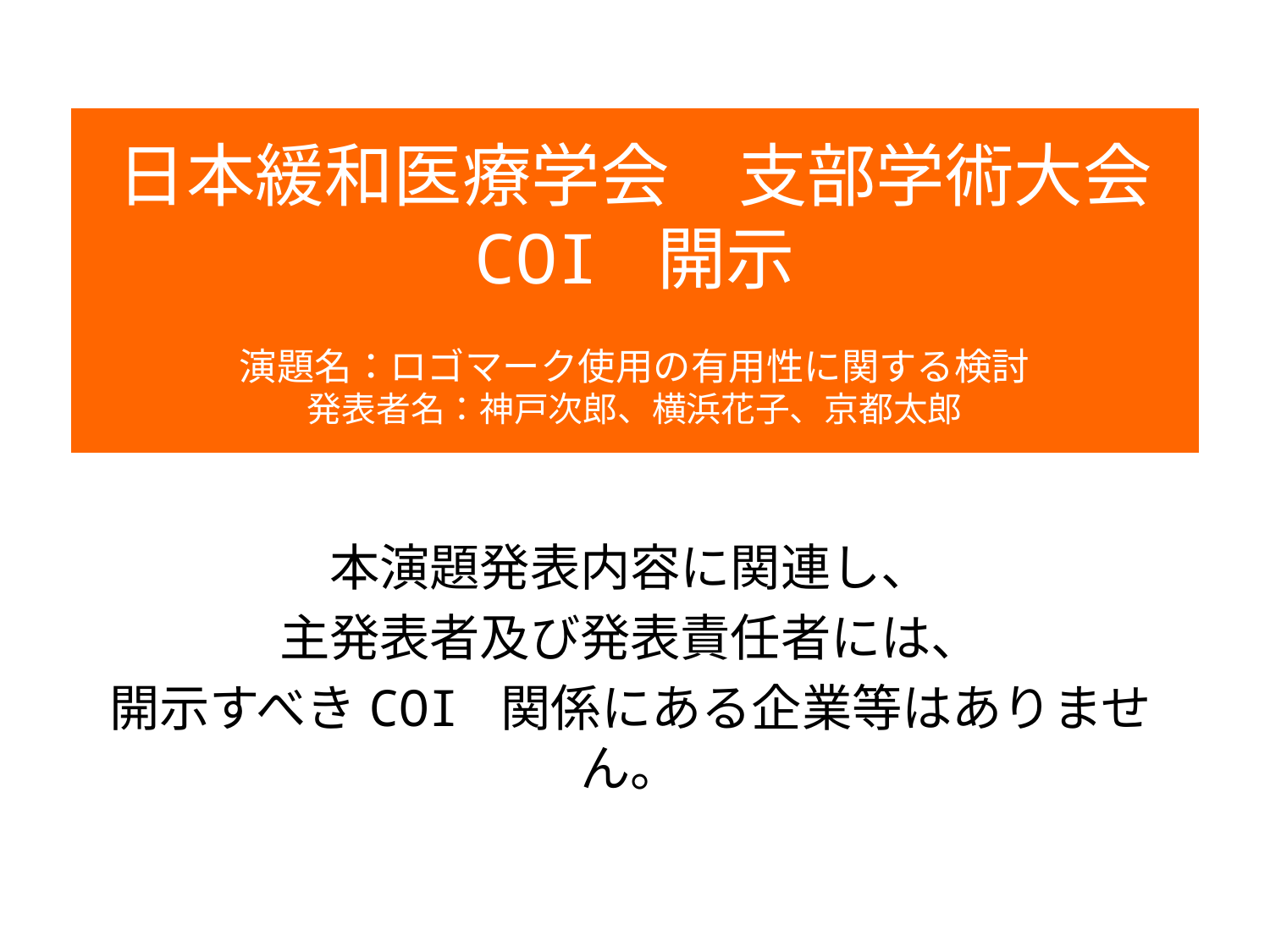

# 日本緩和医療学会　支部学術大会 COI 開示 演題名：ロゴマーク使用の有用性に関する検討 発表者名：神戸次郎、横浜花子、京都太郎
本演題発表内容に関連し、
主発表者及び発表責任者には、
開示すべきCOI 関係にある企業等はありません。